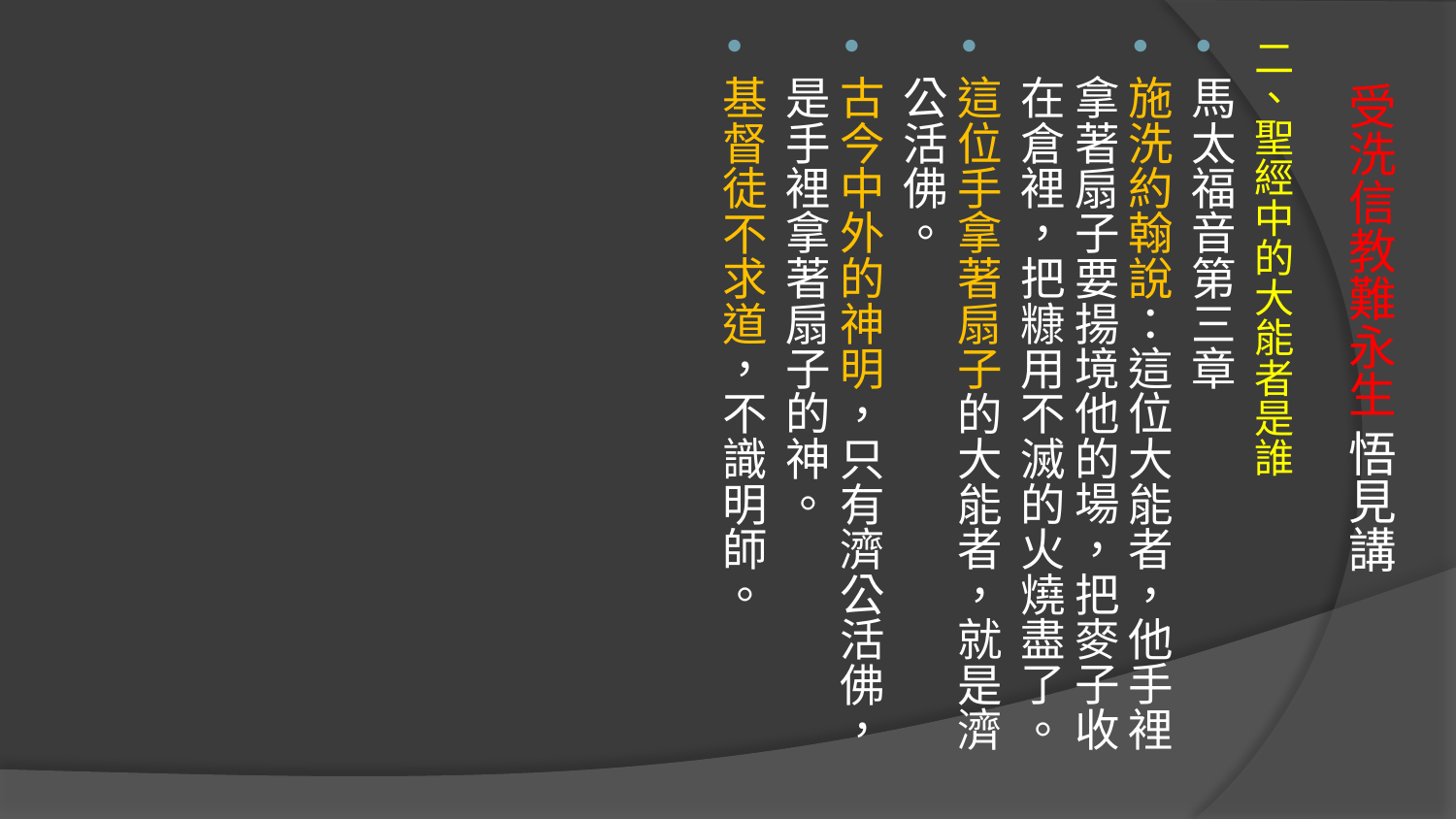

二、聖經中的大能者是誰
馬太福音第三章
施洗約翰說：這位大能者，他手裡拿著扇子要揚境他的場，把麥子收在倉裡，把糠用不滅的火燒盡了。
這位手拿著扇子的大能者，就是濟公活佛。
古今中外的神明，只有濟公活佛，是手裡拿著扇子的神。
基督徒不求道，不識明師。

# 受洗信教難永生 悟見講